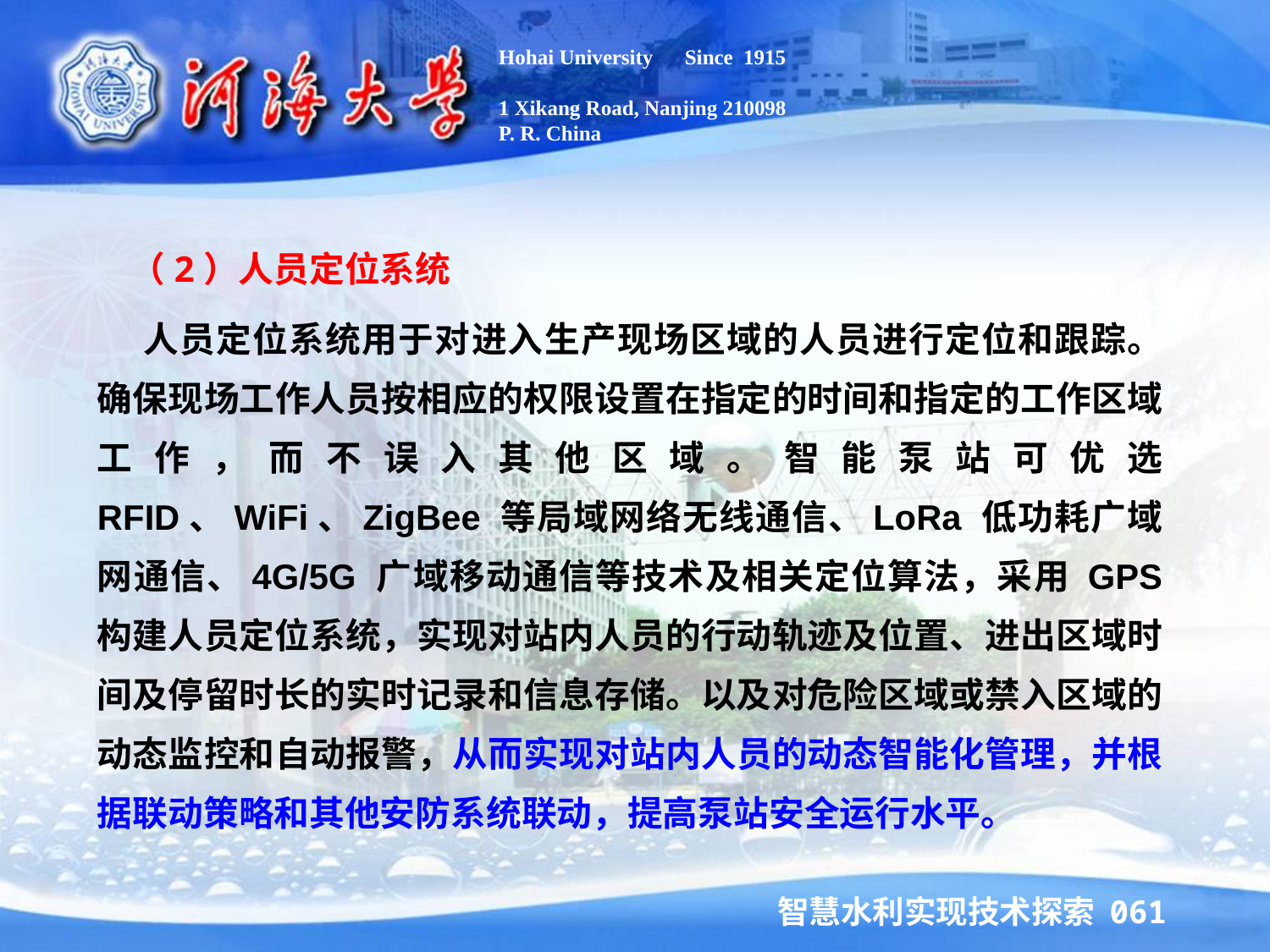

Hohai University      Since  1915
1 Xikang Road, Nanjing 210098
P. R. China
   （2）人员定位系统
    人员定位系统用于对进入生产现场区域的人员进行定位和跟踪。确保现场工作人员按相应的权限设置在指定的时间和指定的工作区域工作，而不误入其他区域。智能泵站可优选 RFID、WiFi、ZigBee 等局域网络无线通信、LoRa 低功耗广域网通信、4G/5G 广域移动通信等技术及相关定位算法，采用 GPS 构建人员定位系统，实现对站内人员的行动轨迹及位置、进出区域时间及停留时长的实时记录和信息存储。以及对危险区域或禁入区域的动态监控和自动报警，从而实现对站内人员的动态智能化管理，并根据联动策略和其他安防系统联动，提高泵站安全运行水平。
智慧水利实现技术探索 061